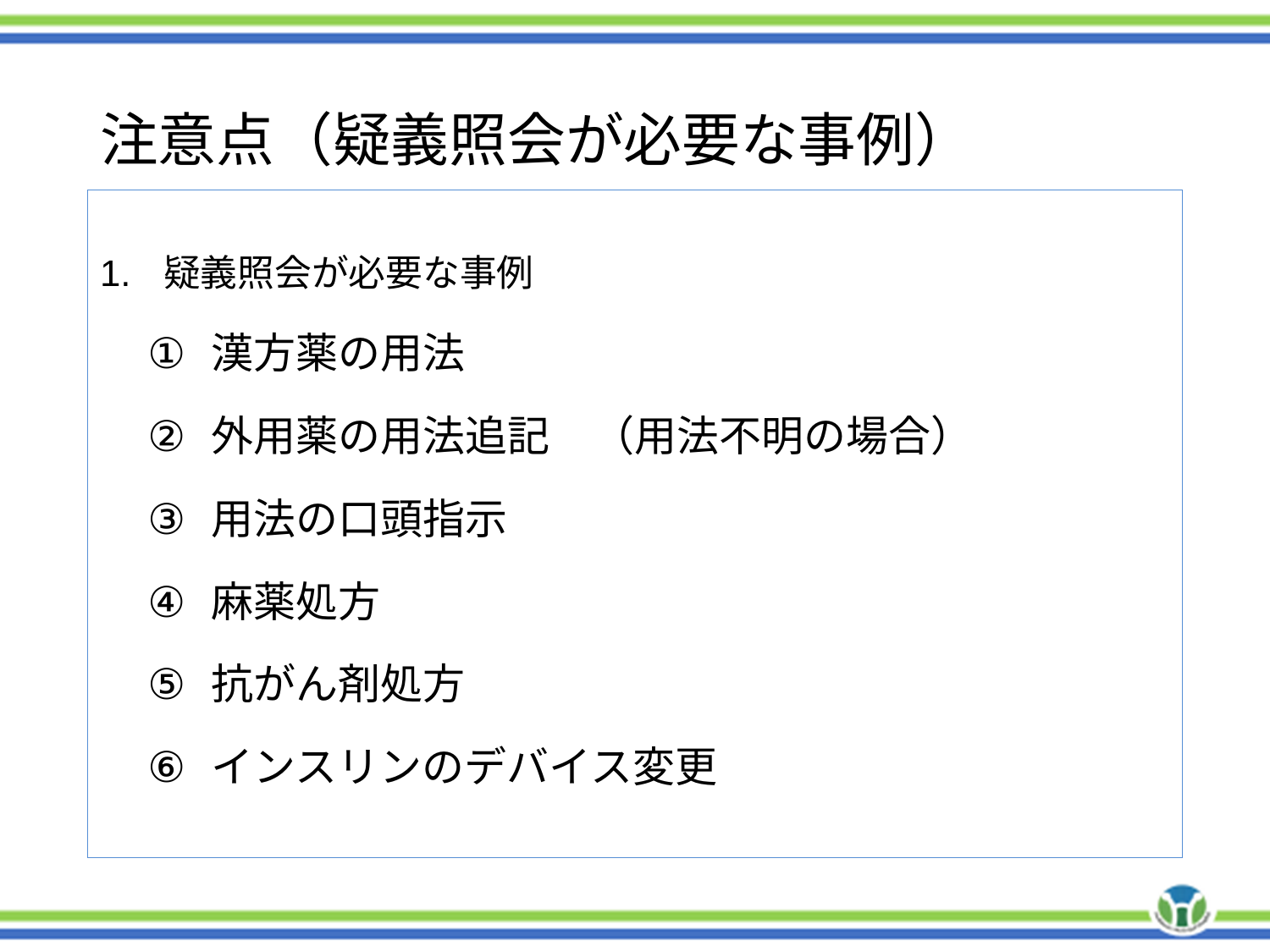

# 注意点（疑義照会が必要な事例）

疑義照会が必要な事例
漢方薬の用法
外用薬の用法追記　（用法不明の場合）
用法の口頭指示
麻薬処方
抗がん剤処方
インスリンのデバイス変更